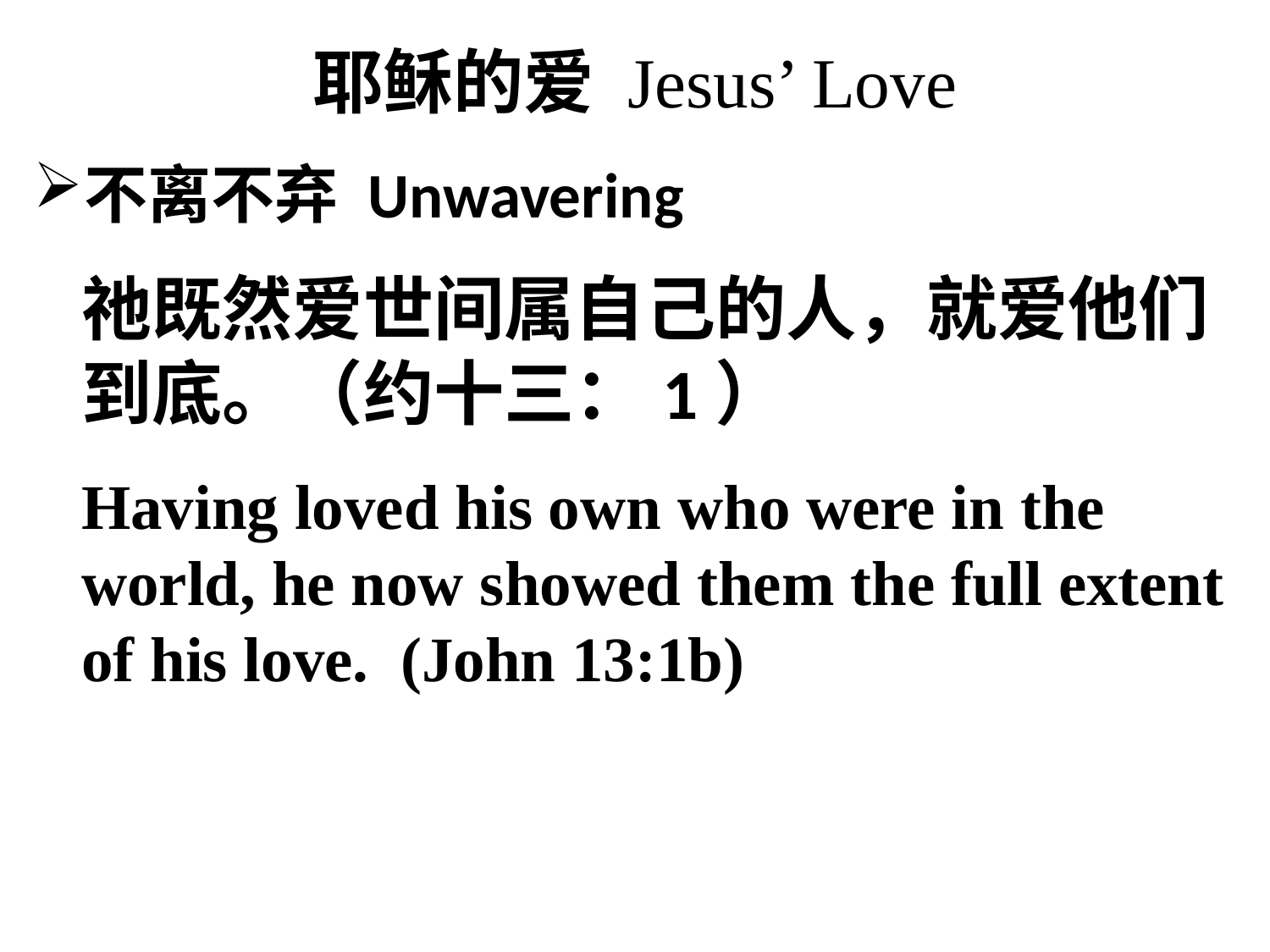

# 耶稣的爱 Jesus’ Love
不离不弃 Unwavering

	祂既然爱世间属自己的人，就爱他们到底。（约十三：1）

	Having loved his own who were in the world, he now showed them the full extent of his love.  (John 13:1b)